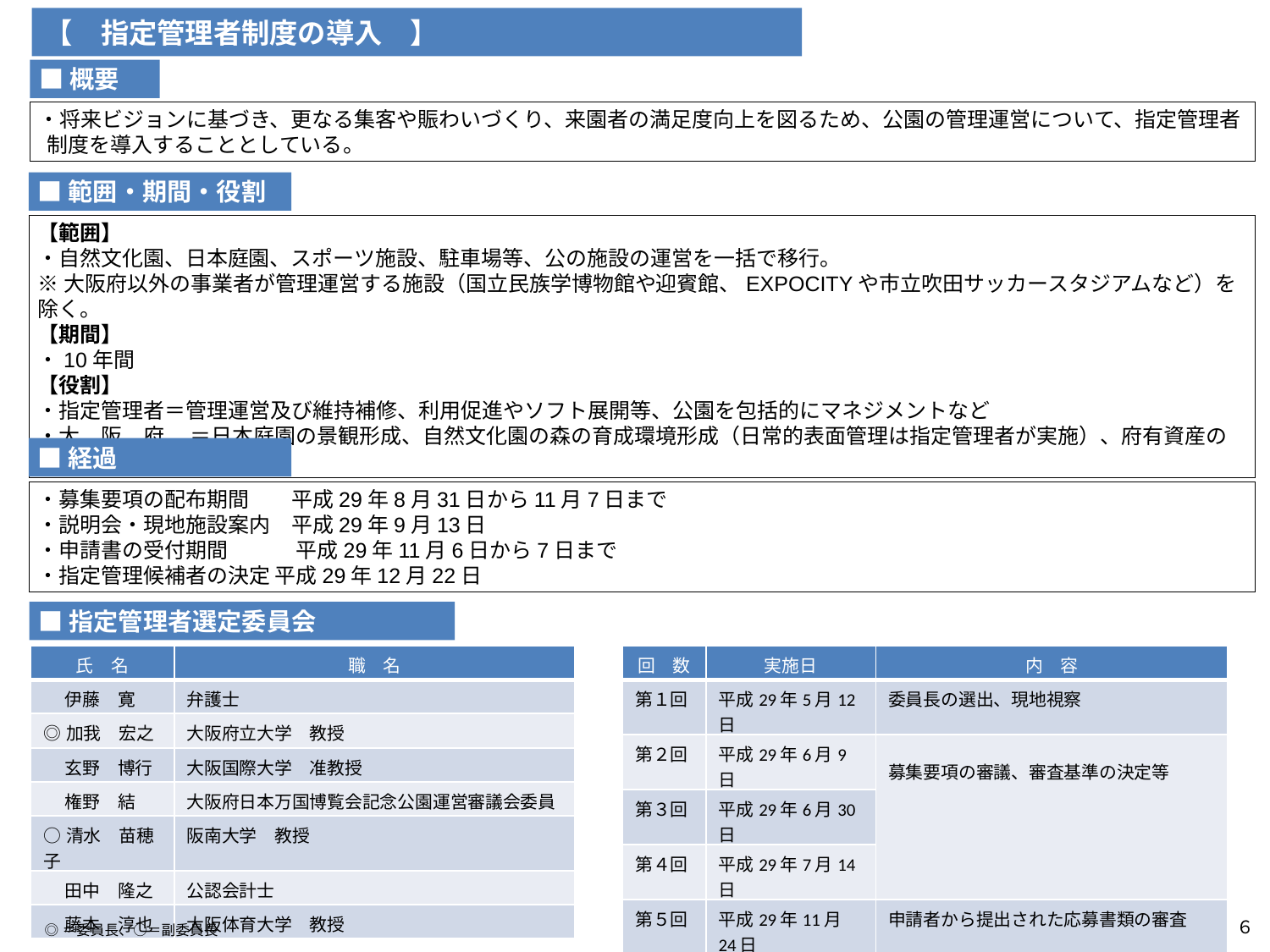

【　指定管理者制度の導入　】
■概要
・将来ビジョンに基づき、更なる集客や賑わいづくり、来園者の満足度向上を図るため、公園の管理運営について、指定管理者制度を導入することとしている。
■範囲・期間・役割
【範囲】
・自然文化園、日本庭園、スポーツ施設、駐車場等、公の施設の運営を一括で移行。
※大阪府以外の事業者が管理運営する施設（国立民族学博物館や迎賓館、EXPOCITYや市立吹田サッカースタジアムなど）を除く。
【期間】
・10年間
【役割】
・指定管理者＝管理運営及び維持補修、利用促進やソフト展開等、公園を包括的にマネジメントなど
・大　阪　府　 ＝日本庭園の景観形成、自然文化園の森の育成環境形成（日常的表面管理は指定管理者が実施）、府有資産の活用など
■経過
・募集要項の配布期間　　平成29年8月31日から11月7日まで
・説明会・現地施設案内　平成29年9月13日
・申請書の受付期間　　　 平成29年11月6日から7日まで
・指定管理候補者の決定 平成29年12月22日
■指定管理者選定委員会
| 氏　名 | 職　名 |
| --- | --- |
| 伊藤　寛 | 弁護士 |
| ◎加我　宏之 | 大阪府立大学　教授 |
| 玄野　博行 | 大阪国際大学　准教授 |
| 権野　結 | 大阪府日本万国博覧会記念公園運営審議会委員 |
| ○清水　苗穂子 | 阪南大学　教授 |
| 田中　隆之 | 公認会計士 |
| 藤本　淳也 | 大阪体育大学　教授 |
| 回　数 | 実施日 | 内　容 |
| --- | --- | --- |
| 第１回 | 平成29年5月12日 | 委員長の選出、現地視察 |
| 第２回 | 平成29年6月9日 | 募集要項の審議、審査基準の決定等 |
| 第３回 | 平成29年6月30日 |  |
| 第４回 | 平成29年7月14日 |  |
| 第５回 | 平成29年11月24日 | 申請者から提出された応募書類の審査 |
| 第６回 | 平成29年12月6日 | 申請者へのヒアリング |
| 第７回 | 平成29年12月14日 | 最優先交渉権者及び次点者の選定・決定 |
６
◎＝委員長、○＝副委員長